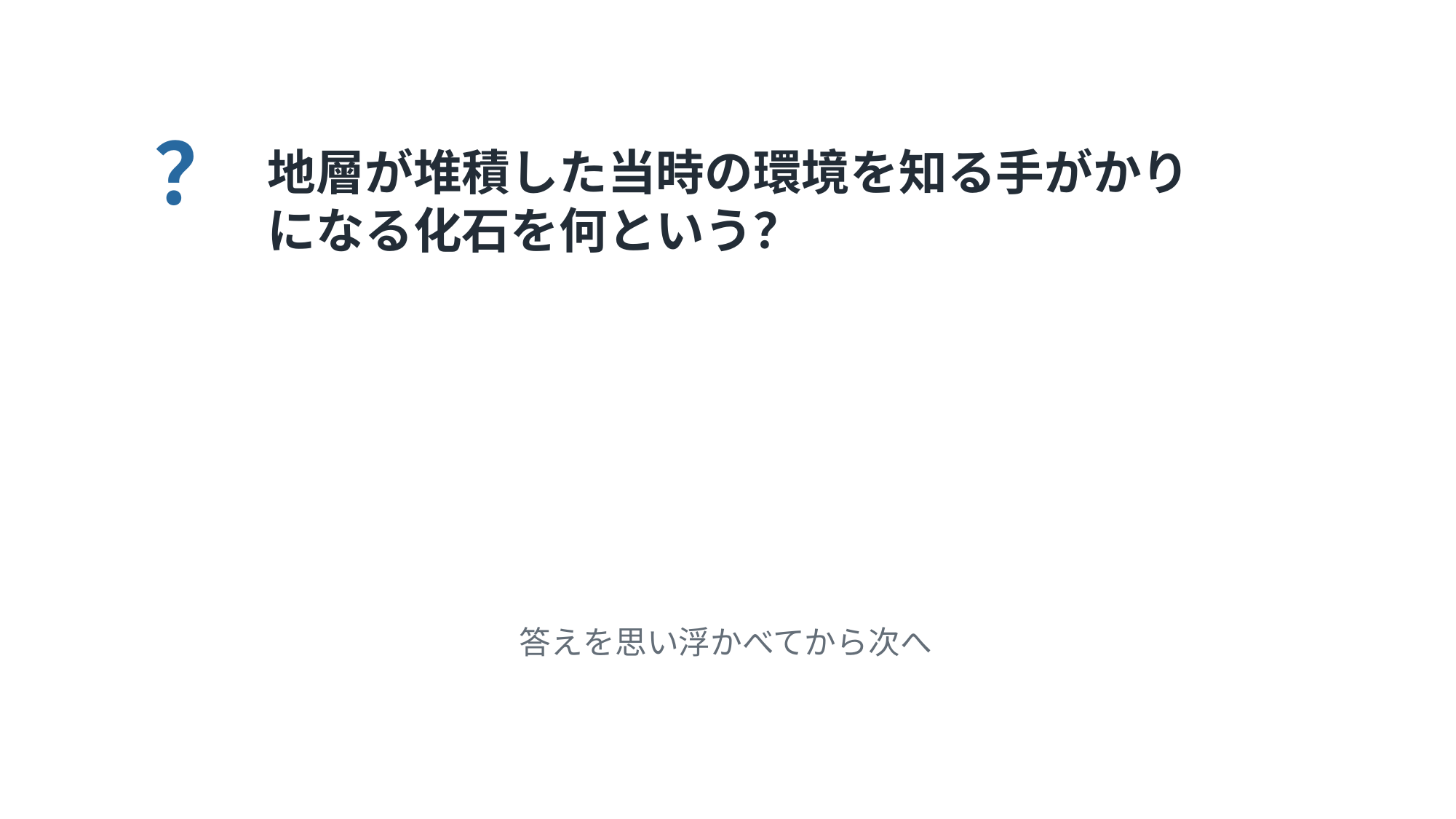

第1問　問題
？
地層が堆積した当時の環境を知る手がかり
になる化石を何という？
答えを思い浮かべてから次へ